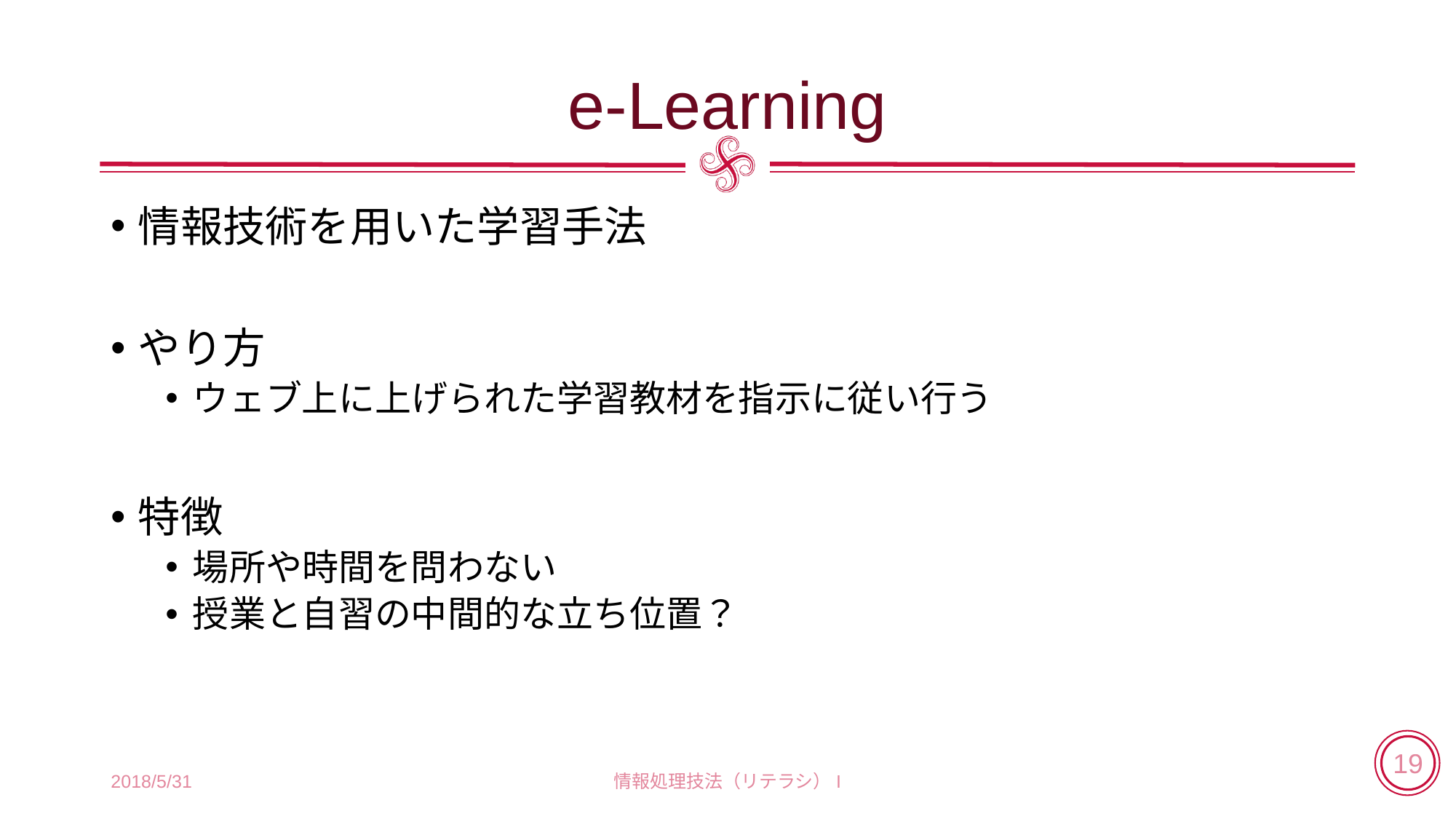

# e-Learning
情報技術を用いた学習手法

やり方
ウェブ上に上げられた学習教材を指示に従い行う

特徴
場所や時間を問わない
授業と自習の中間的な立ち位置？

2018/5/31
情報処理技法（リテラシ）I